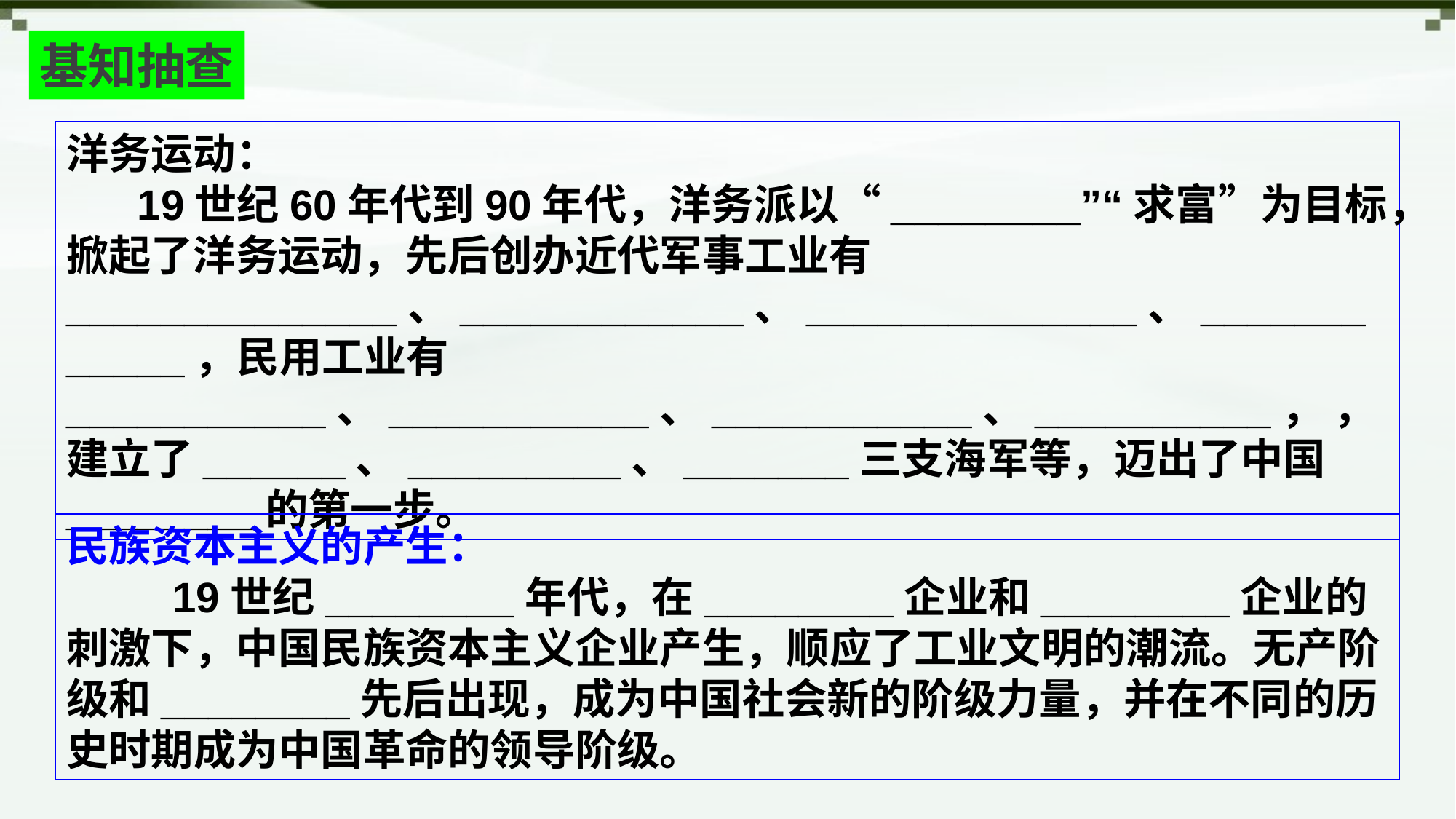

基知抽查
洋务运动：
      19世纪60年代到90年代，洋务派以“________”“求富”为目标，掀起了洋务运动，先后创办近代军事工业有______________、____________、______________、____________，民用工业有___________、___________、___________、__________， ，建立了______、_________、_______三支海军等，迈出了中国________的第一步。
民族资本主义的产生：
         19世纪________年代，在________企业和________企业的刺激下，中国民族资本主义企业产生，顺应了工业文明的潮流。无产阶级和________先后出现，成为中国社会新的阶级力量，并在不同的历史时期成为中国革命的领导阶级。